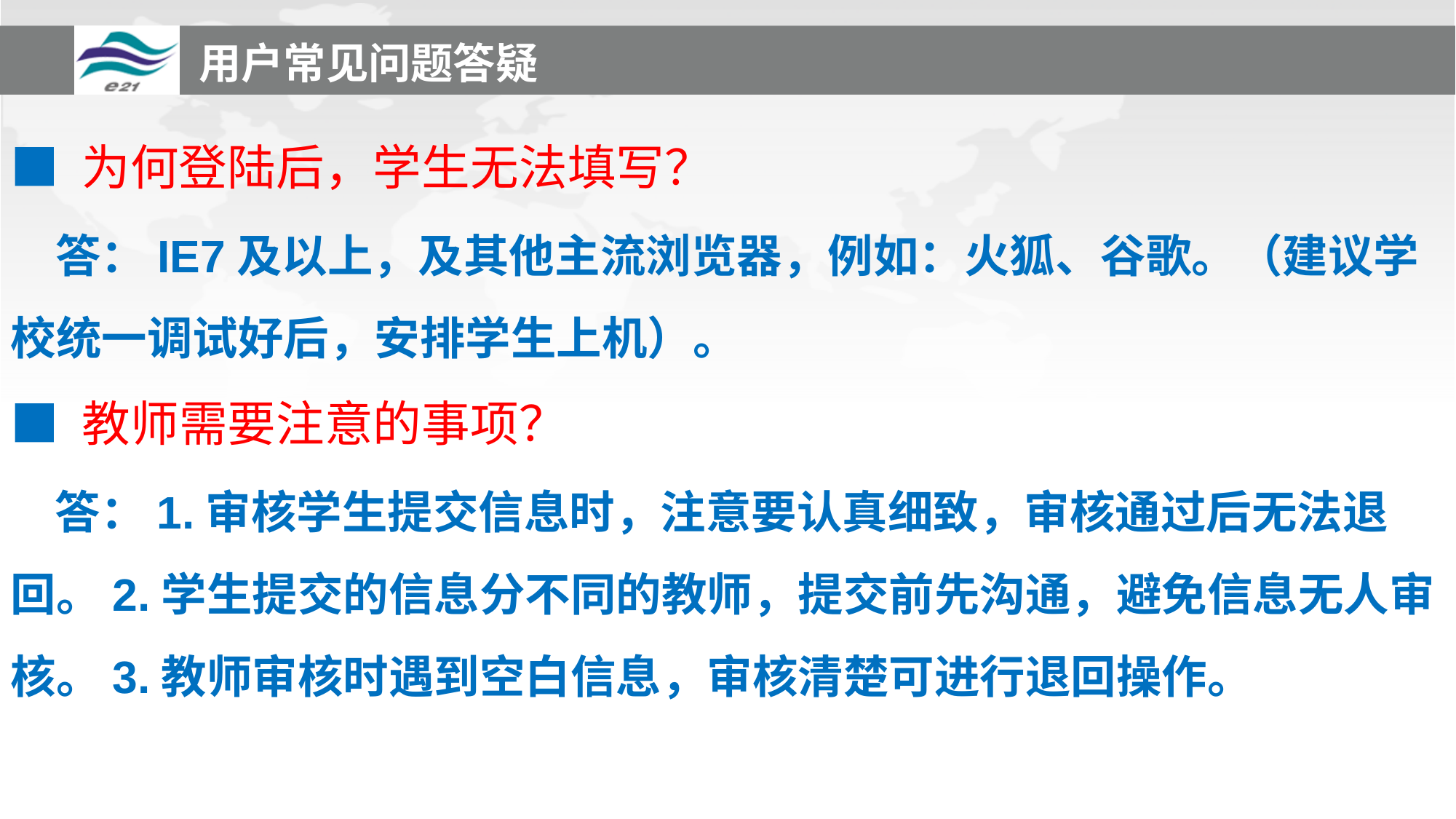

用户常见问题答疑
■ 为何登陆后，学生无法填写？
   答：IE7及以上，及其他主流浏览器，例如：火狐、谷歌。（建议学校统一调试好后，安排学生上机）。
■ 教师需要注意的事项？
   答：1.审核学生提交信息时，注意要认真细致，审核通过后无法退回。2.学生提交的信息分不同的教师，提交前先沟通，避免信息无人审核。3.教师审核时遇到空白信息，审核清楚可进行退回操作。